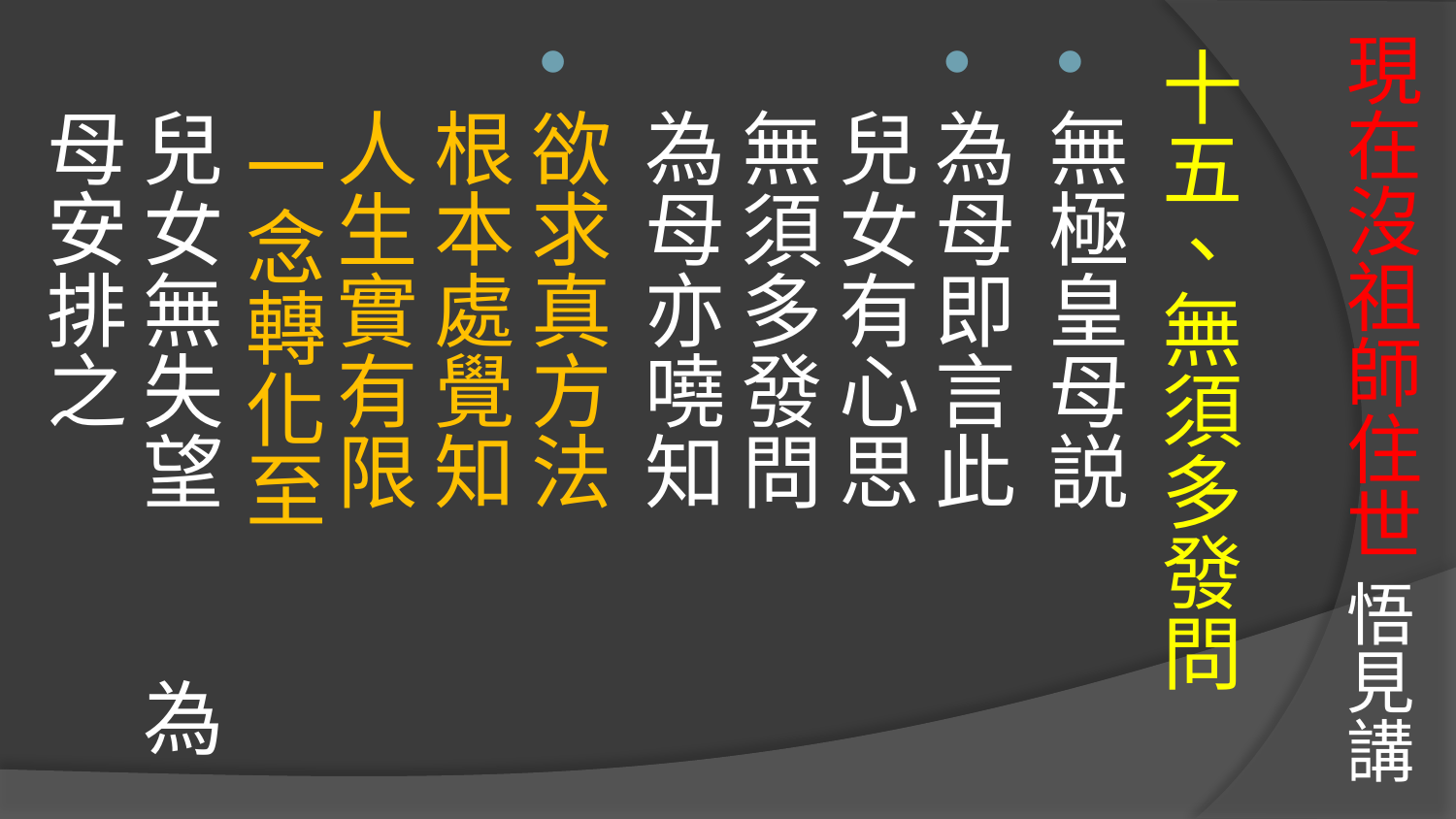

# 現在沒祖師住世 悟見講
十五、無須多發問
無極皇母説
為母即言此              兒女有心思
無須多發問              為母亦嘵知
欲求真方法              根本處覺知
人生實有限                一念轉化至
兒女無失望         為母安排之